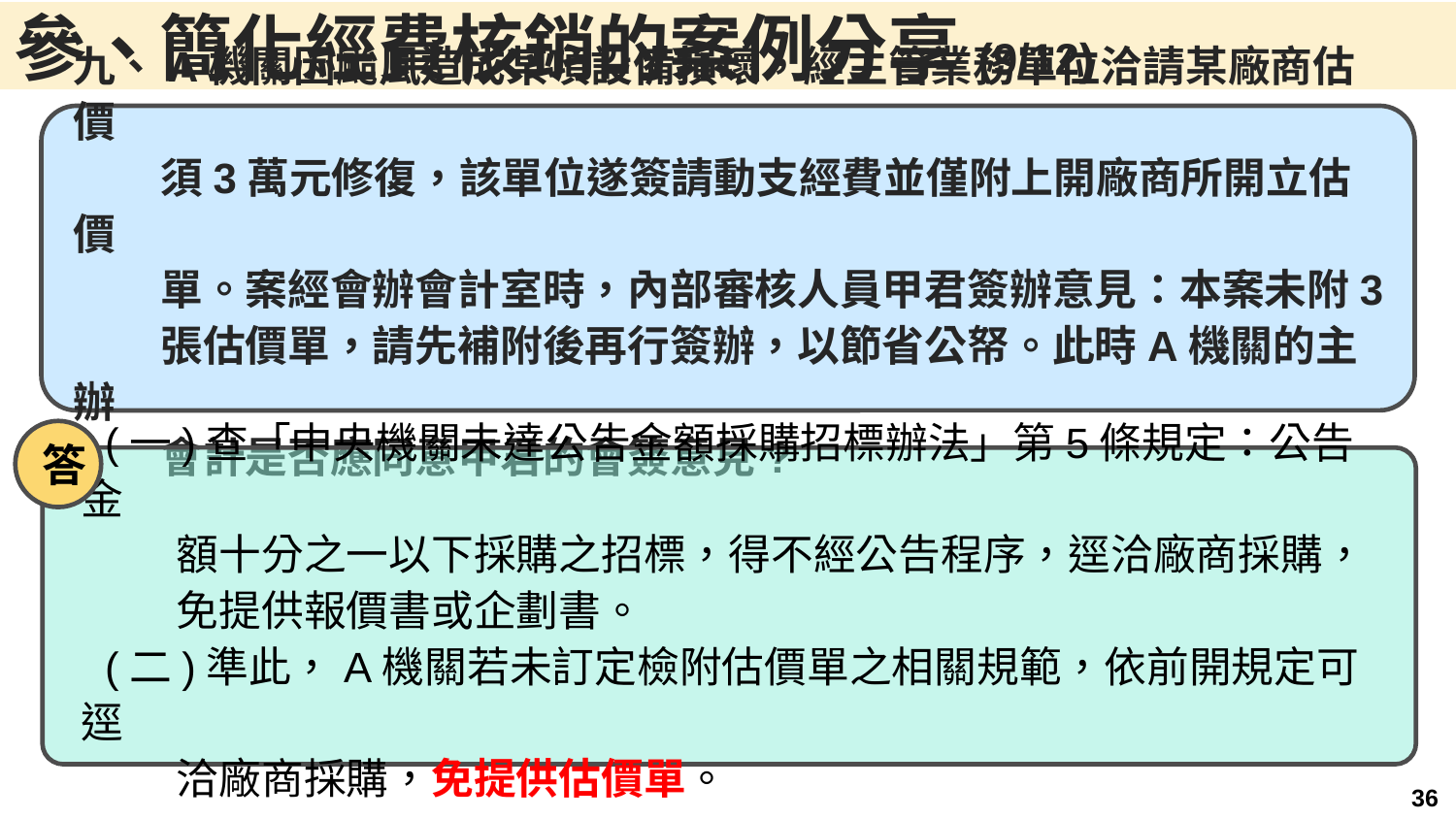

參、簡化經費核銷的案例分享(9/12)

九、A機關因颱風造成某項設備損壞，經主管業務單位洽請某廠商估價
        須3萬元修復，該單位遂簽請動支經費並僅附上開廠商所開立估價
        單。案經會辦會計室時，內部審核人員甲君簽辦意見：本案未附3
        張估價單，請先補附後再行簽辦，以節省公帑。此時A機關的主辦
        會計是否應同意甲君的會簽意見?
答

  (一)查「中央機關未達公告金額採購招標辦法」第5條規定：公告金
         額十分之一以下採購之招標，得不經公告程序，逕洽廠商採購，
         免提供報價書或企劃書。
  (二)準此，A機關若未訂定檢附估價單之相關規範，依前開規定可逕
         洽廠商採購，免提供估價單。
36